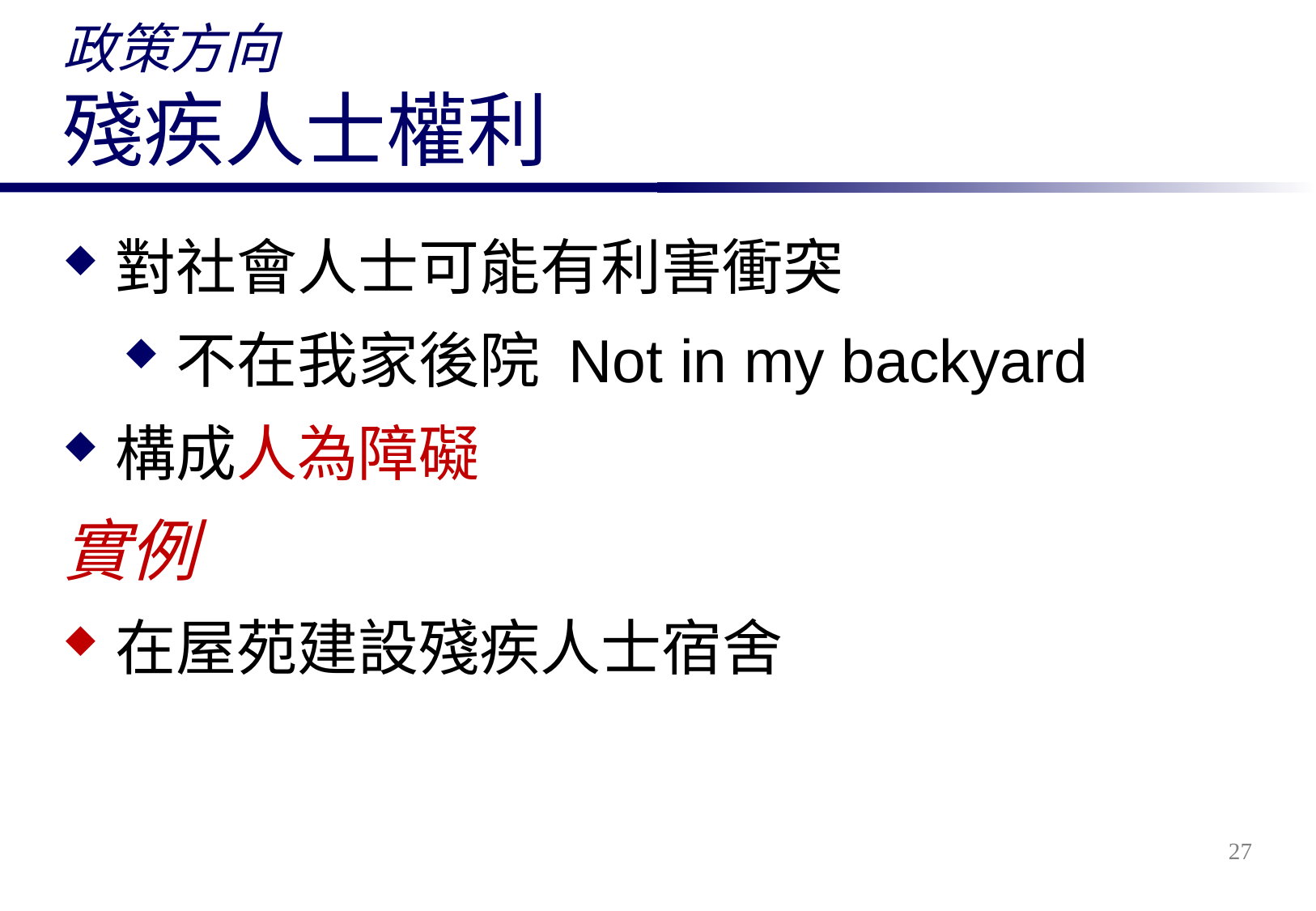

# 政策方向 殘疾人士權利
對社會人士可能有利害衝突
不在我家後院 Not in my backyard
構成人為障礙
實例
在屋苑建設殘疾人士宿舍

27